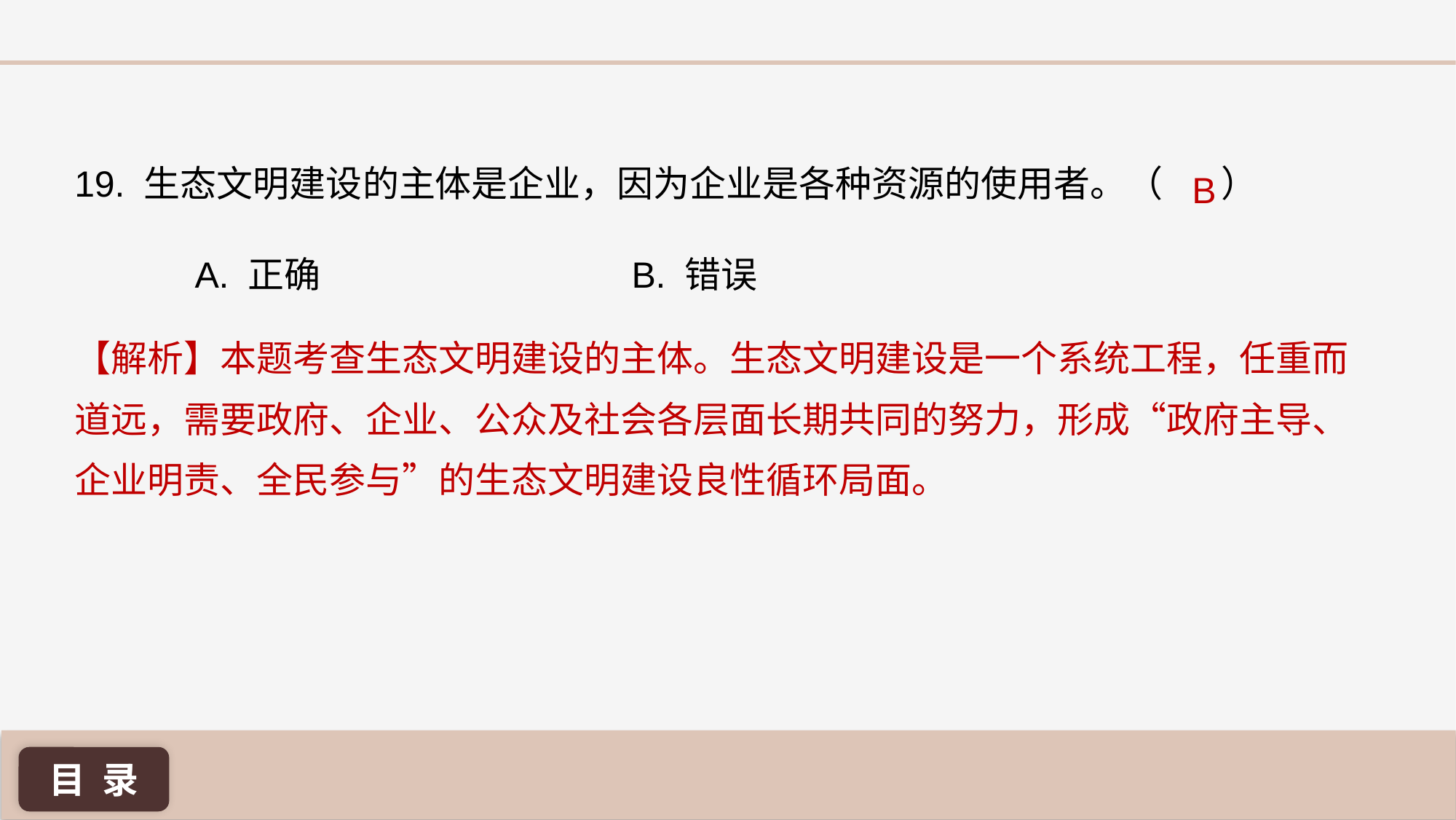

19. 生态文明建设的主体是企业，因为企业是各种资源的使用者。（ 	）
B
A. 正确 			B. 错误
【解析】本题考查生态文明建设的主体。生态文明建设是一个系统工程，任重而道远，需要政府、企业、公众及社会各层面长期共同的努力，形成“政府主导、企业明责、全民参与”的生态文明建设良性循环局面。